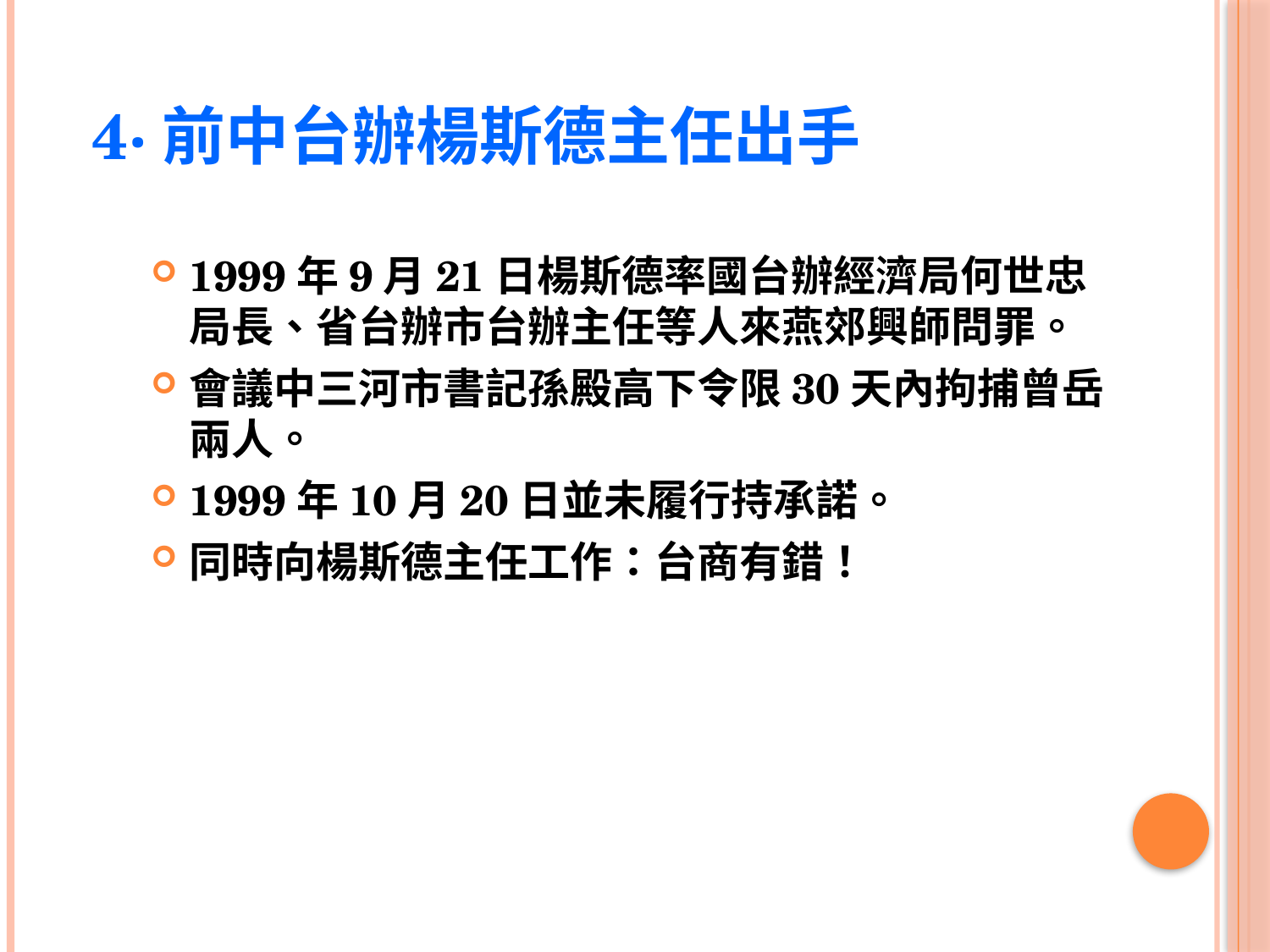

# 4‧前中台辦楊斯德主任出手
1999年9月21日楊斯德率國台辦經濟局何世忠局長、省台辦市台辦主任等人來燕郊興師問罪。
會議中三河市書記孫殿高下令限30天內拘捕曾岳兩人。
1999年10月20日並未履行持承諾。
同時向楊斯德主任工作：台商有錯！